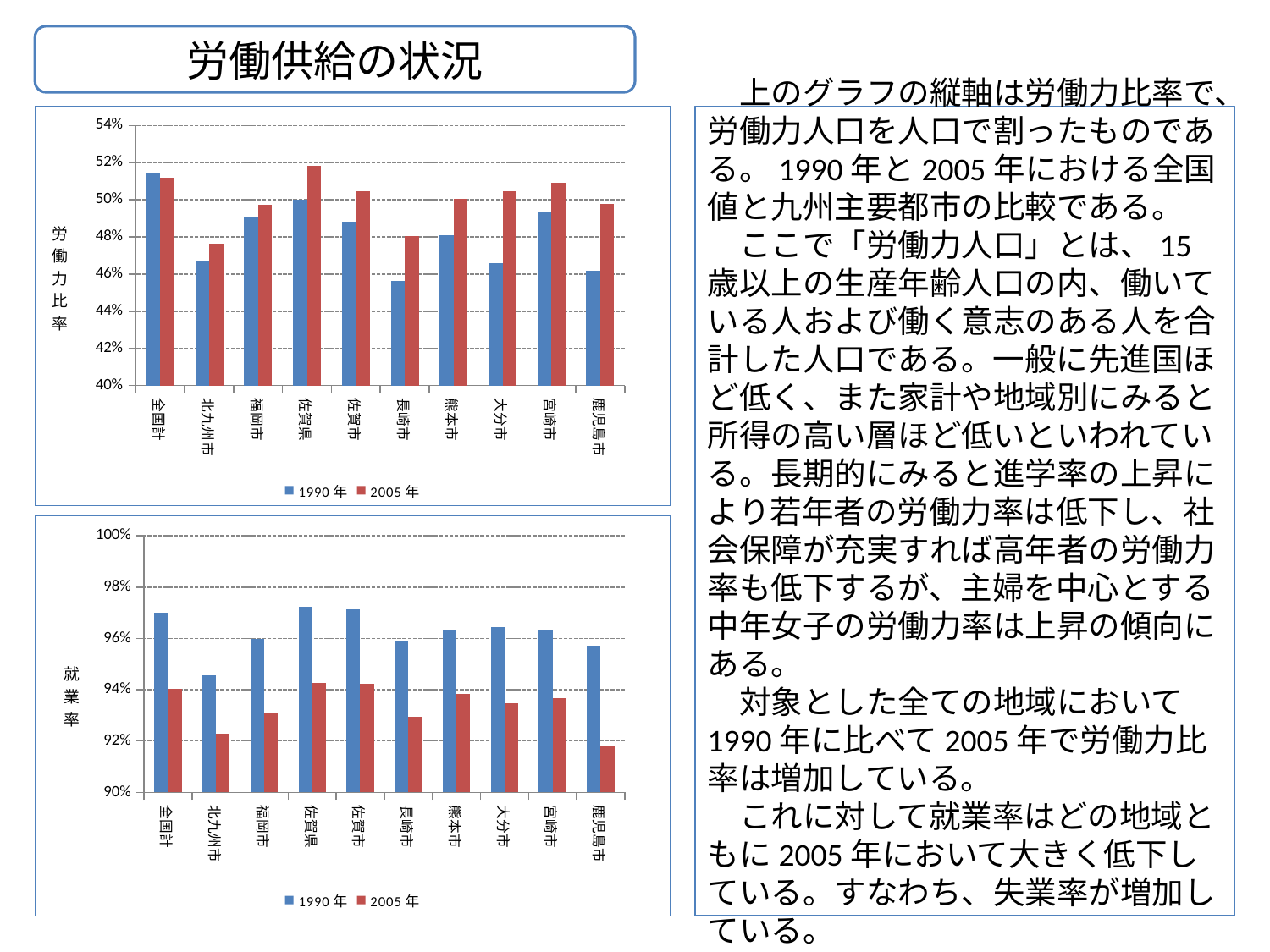

労働供給の状況

### Chart

| Category |  |  |
|---|---|---|
| 全国計 | 0.5144789143524545 | 0.5118628144071826 |
| 北九州市 | 0.4673648625609504 | 0.4765033592511513 |
| 福岡市 | 0.49051543091615457 | 0.49738560272436855 |
| 佐賀県 | 0.49994589058963324 | 0.5183599597861881 |
| 佐賀市 | 0.4880808777069334 | 0.5044311218465282 |
| 長崎市 | 0.4563894646500634 | 0.48041326344556107 |
| 熊本市 | 0.4811253606117488 | 0.5006619291138119 |
| 大分市 | 0.46600469382011384 | 0.5045347672700765 |
| 宮崎市 | 0.4933459437842449 | 0.5090638517076994 |
| 鹿児島市 | 0.4617502387282483 | 0.497957366964113 |
　上のグラフの縦軸は労働力比率で、労働力人口を人口で割ったものである。1990年と2005年における全国値と九州主要都市の比較である。
　ここで「労働力人口」とは、15歳以上の生産年齢人口の内、働いている人および働く意志のある人を合計した人口である。一般に先進国ほど低く、また家計や地域別にみると所得の高い層ほど低いといわれている。長期的にみると進学率の上昇により若年者の労働力率は低下し、社会保障が充実すれば高年者の労働力率も低下するが、主婦を中心とする中年女子の労働力率は上昇の傾向にある。
　対象とした全ての地域において1990年に比べて2005年で労働力比率は増加している。
　これに対して就業率はどの地域ともに2005年において大きく低下している。すなわち、失業率が増加している。

### Chart

| Category |  |  |
|---|---|---|
| 全国計 | 0.9699082192171351 | 0.9404628325044686 |
| 北九州市 | 0.9457672977868756 | 0.9227405802060762 |
| 福岡市 | 0.9599471323241019 | 0.9309244507701848 |
| 佐賀県 | 0.9724228601114661 | 0.9427465702942166 |
| 佐賀市 | 0.9714268901629145 | 0.9421848049281316 |
| 長崎市 | 0.9586687423216289 | 0.9294379638478736 |
| 熊本市 | 0.9633980296533897 | 0.9385463003086393 |
| 大分市 | 0.9642871403757459 | 0.9348995734282228 |
| 宮崎市 | 0.9634689687409391 | 0.936720314390654 |
| 鹿児島市 | 0.9573004035632593 | 0.9179827811356738 |